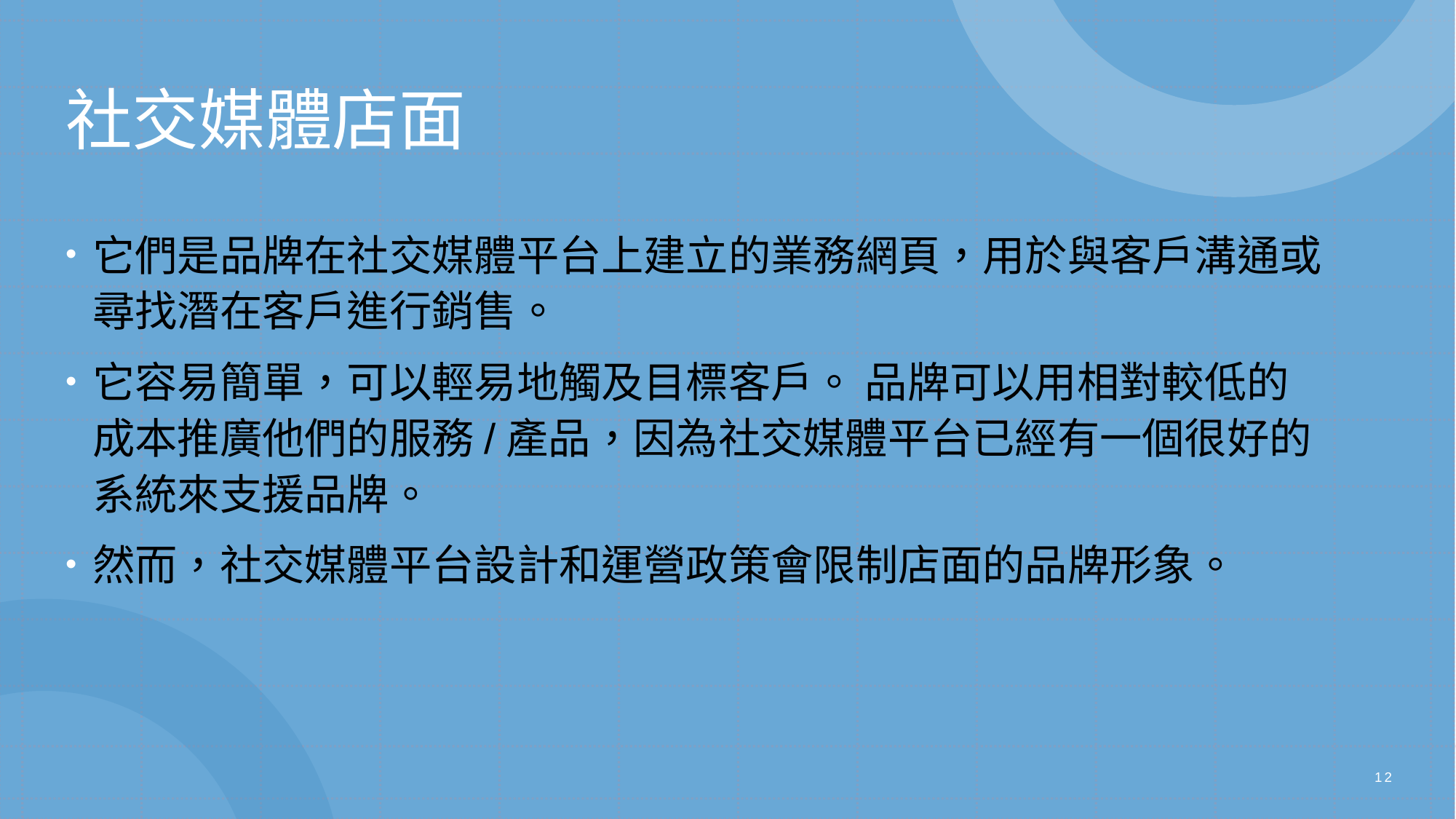

# 社交媒體店面
它們是品牌在社交媒體平台上建立的業務網頁，用於與客戶溝通或尋找潛在客戶進行銷售。
它容易簡單，可以輕易地觸及目標客戶。 品牌可以用相對較低的成本推廣他們的服務/產品，因為社交媒體平台已經有一個很好的系統來支援品牌。
然而，社交媒體平台設計和運營政策會限制店面的品牌形象。
12